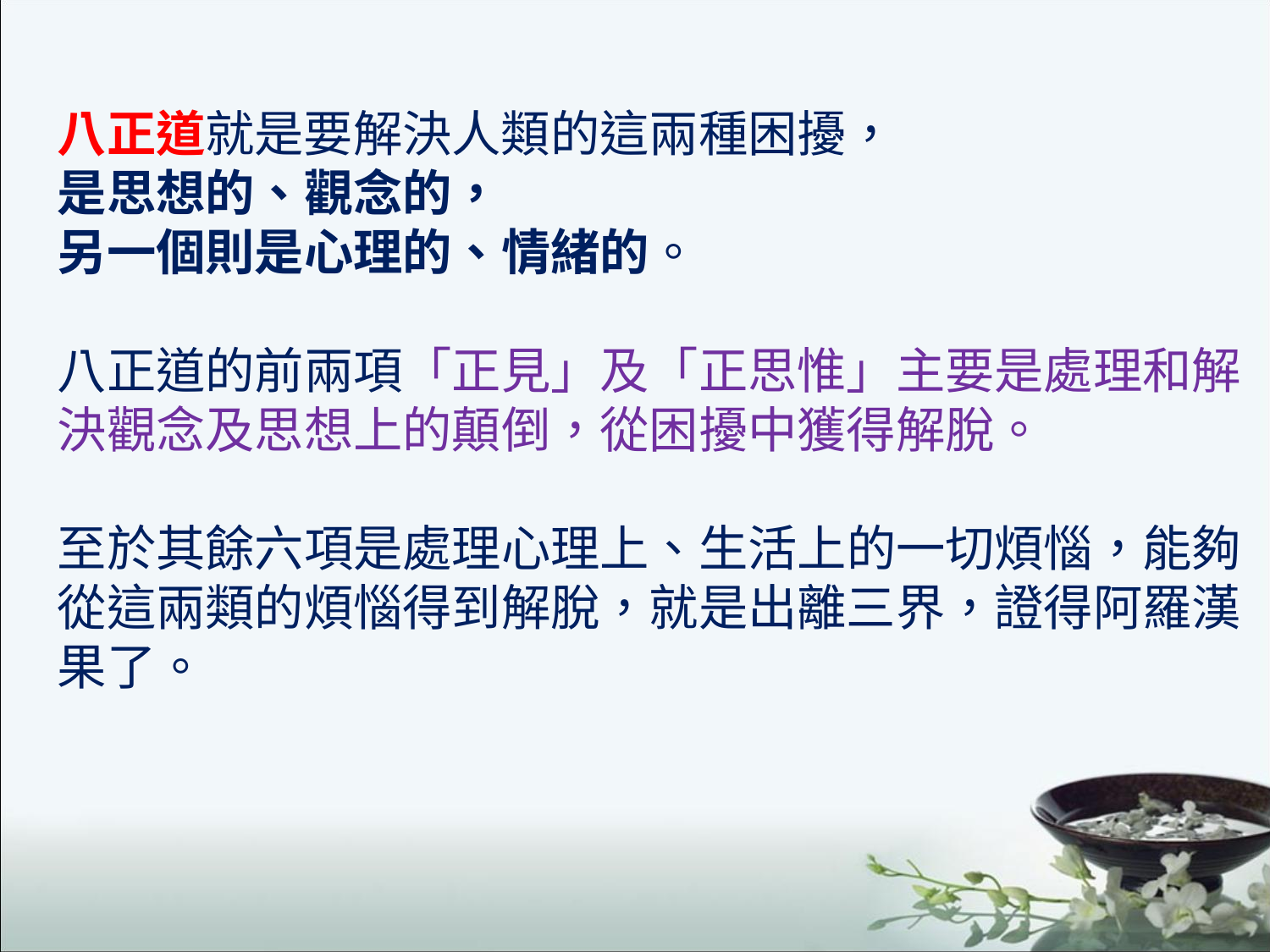

八正道就是要解決人類的這兩種困擾，
是思想的、觀念的，
另一個則是心理的、情緒的。

八正道的前兩項「正見」及「正思惟」主要是處理和解決觀念及思想上的顛倒，從困擾中獲得解脫。

至於其餘六項是處理心理上、生活上的一切煩惱，能夠從這兩類的煩惱得到解脫，就是出離三界，證得阿羅漢果了。